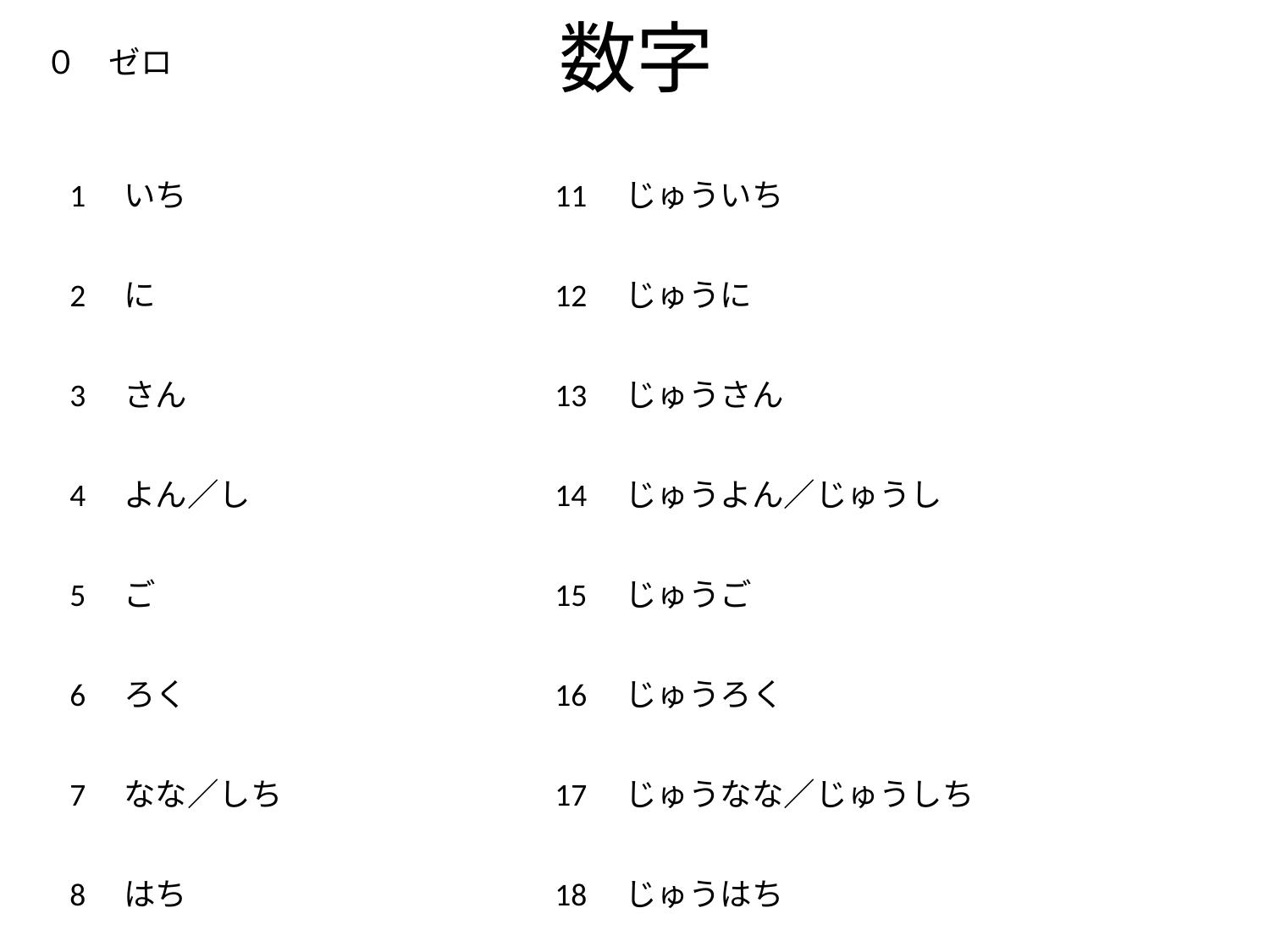

# 数字
０　ゼロ
| 1　いち | 11　じゅういち |
| --- | --- |
| 2　に | 12　じゅうに |
| 3　さん | 13　じゅうさん |
| 4　よん／し | 14　じゅうよん／じゅうし |
| 5　ご | 15　じゅうご |
| 6　ろく | 16　じゅうろく |
| 7　なな／しち | 17　じゅうなな／じゅうしち |
| 8　はち | 18　じゅうはち |
| 9　きゅう／く | 19　じゅうきゅう／じゅうく |
| 10　じゅう | 20　にじゅう |